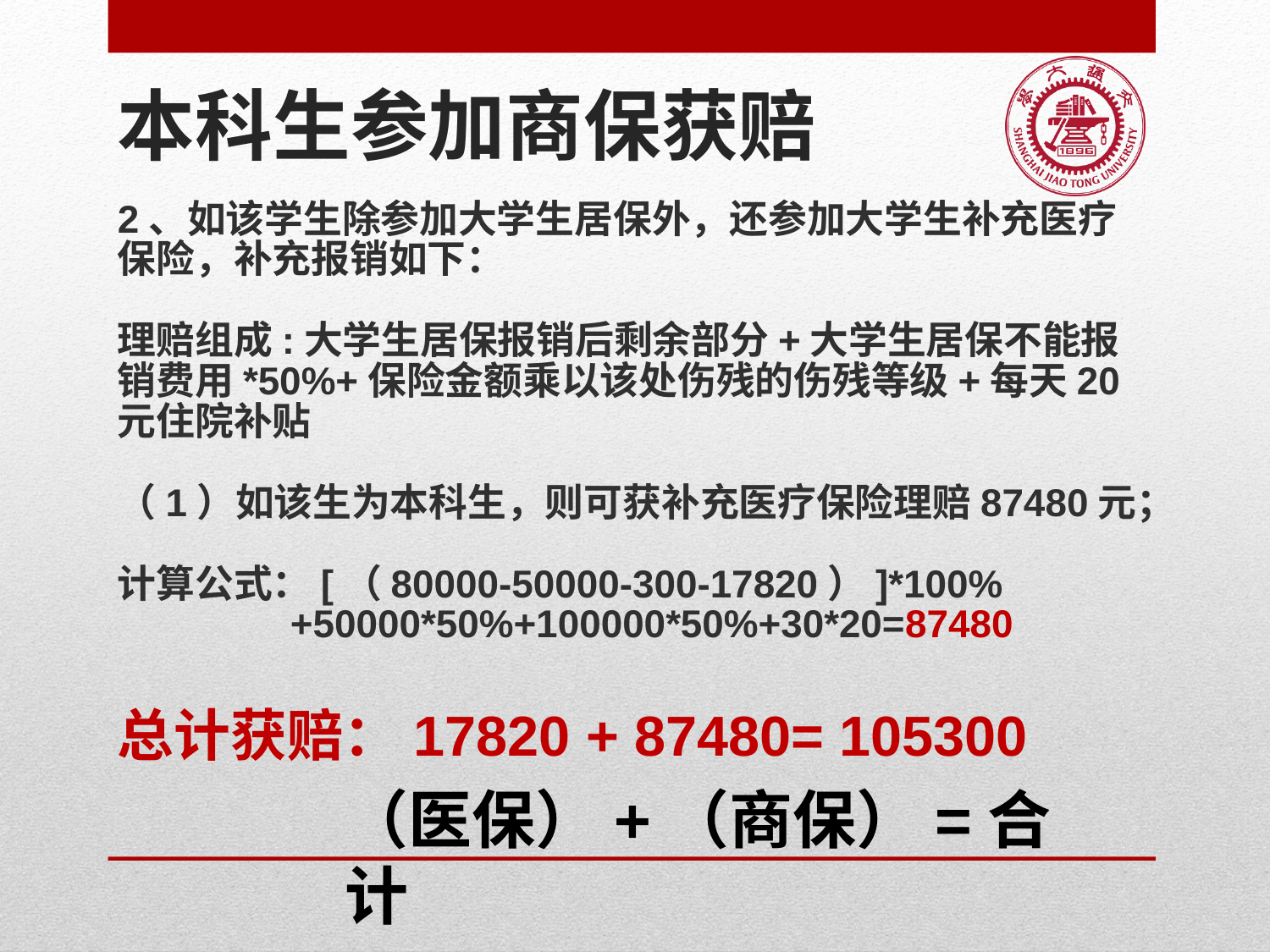

# 本科生参加商保获赔
2、如该学生除参加大学生居保外，还参加大学生补充医疗保险，补充报销如下：

理赔组成:大学生居保报销后剩余部分+大学生居保不能报销费用*50%+保险金额乘以该处伤残的伤残等级+每天20元住院补贴

（1）如该生为本科生，则可获补充医疗保险理赔87480元；

计算公式：[（80000-50000-300-17820）]*100%
                +50000*50%+100000*50%+30*20=87480

总计获赔：17820 + 87480= 105300

（医保）+（商保）=合计